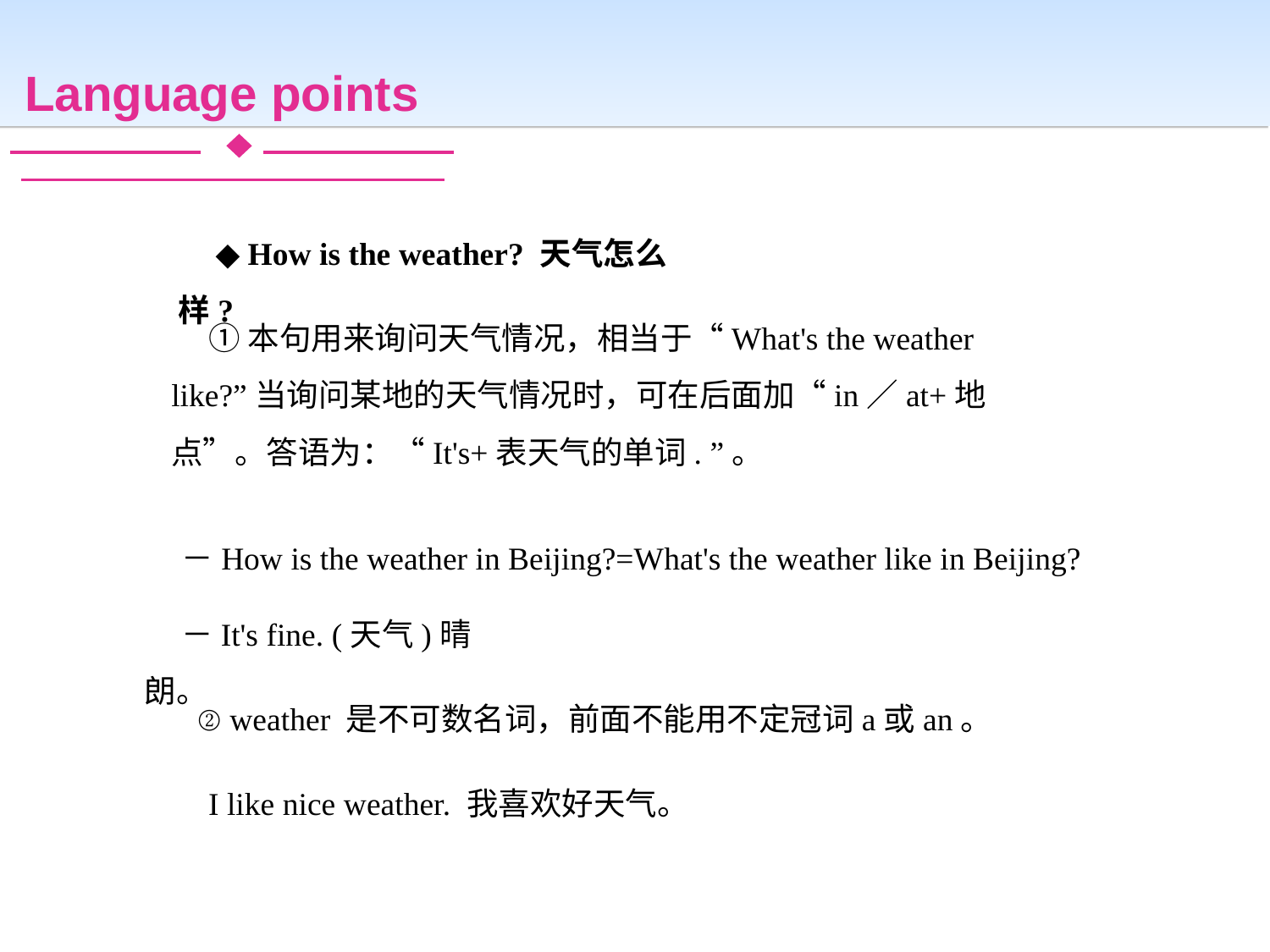

Language points

◆ How is the weather? 天气怎么样?
①本句用来询问天气情况，相当于“What's the weather like?”当询问某地的天气情况时，可在后面加“in／at+地点”。答语为：“It's+表天气的单词. ”。
－How is the weather in Beijing?=What's the weather like in Beijing?
－It's fine. (天气)晴朗。
② weather 是不可数名词，前面不能用不定冠词a或an。
I like nice weather. 我喜欢好天气。